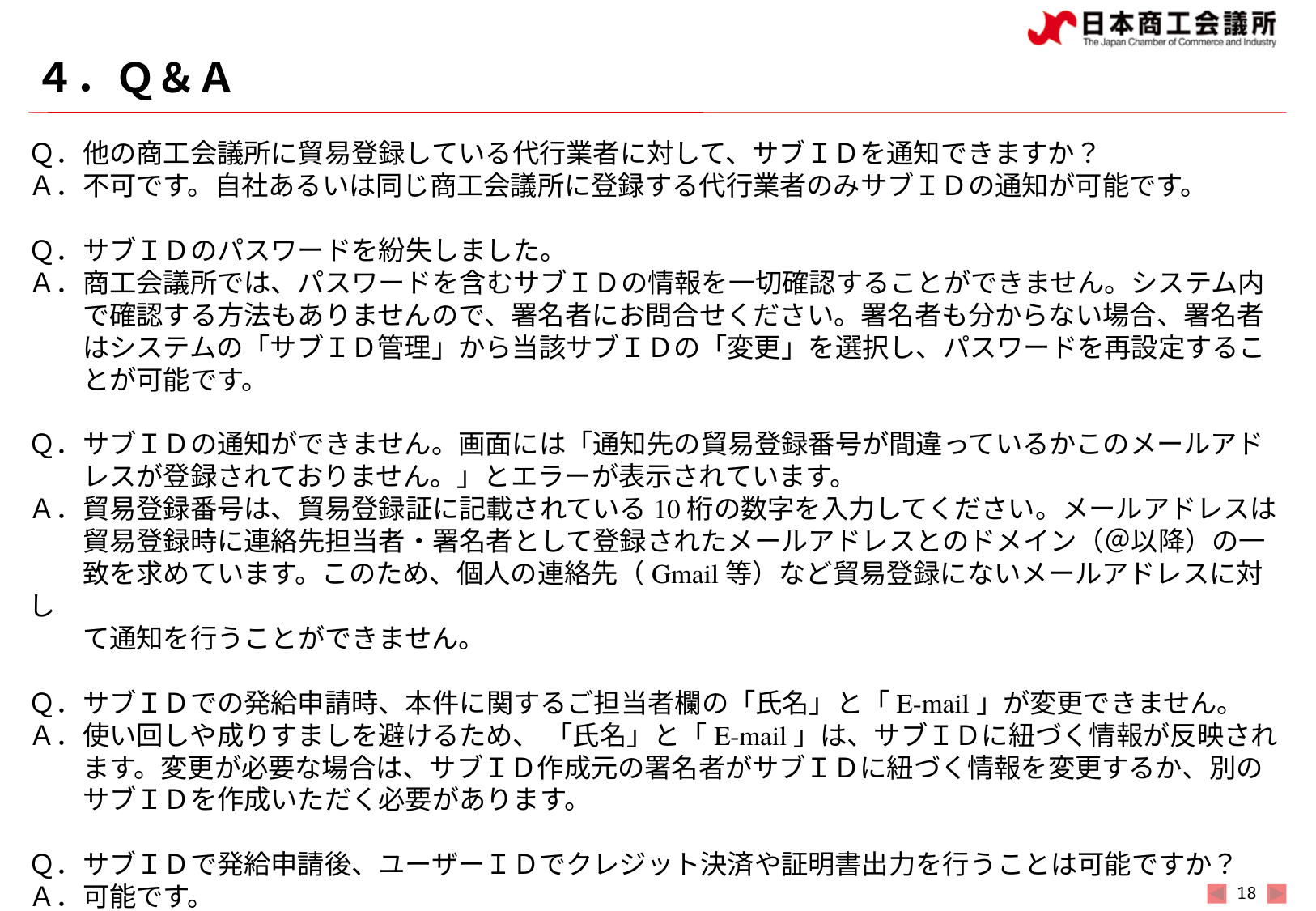

# ４．Ｑ＆Ａ
Ｑ．他の商工会議所に貿易登録している代行業者に対して、サブＩＤを通知できますか？
Ａ．不可です。自社あるいは同じ商工会議所に登録する代行業者のみサブＩＤの通知が可能です。

Ｑ．サブＩＤのパスワードを紛失しました。
Ａ．商工会議所では、パスワードを含むサブＩＤの情報を一切確認することができません。システム内
　　で確認する方法もありませんので、署名者にお問合せください。署名者も分からない場合、署名者
　　はシステムの「サブＩＤ管理」から当該サブＩＤの「変更」を選択し、パスワードを再設定するこ
　　とが可能です。

Ｑ．サブＩＤの通知ができません。画面には「通知先の貿易登録番号が間違っているかこのメールアド
　　レスが登録されておりません。」とエラーが表示されています。
Ａ．貿易登録番号は、貿易登録証に記載されている10桁の数字を入力してください。メールアドレスは
　　貿易登録時に連絡先担当者・署名者として登録されたメールアドレスとのドメイン（＠以降）の一
　　致を求めています。このため、個人の連絡先（Gmail等）など貿易登録にないメールアドレスに対し
　　て通知を行うことができません。

Ｑ．サブＩＤでの発給申請時、本件に関するご担当者欄の「氏名」と「E-mail」が変更できません。
Ａ．使い回しや成りすましを避けるため、 「氏名」と「E-mail」は、サブＩＤに紐づく情報が反映され
　　ます。変更が必要な場合は、サブＩＤ作成元の署名者がサブＩＤに紐づく情報を変更するか、別の
　　サブＩＤを作成いただく必要があります。

Ｑ．サブＩＤで発給申請後、ユーザーＩＤでクレジット決済や証明書出力を行うことは可能ですか？
Ａ．可能です。
18